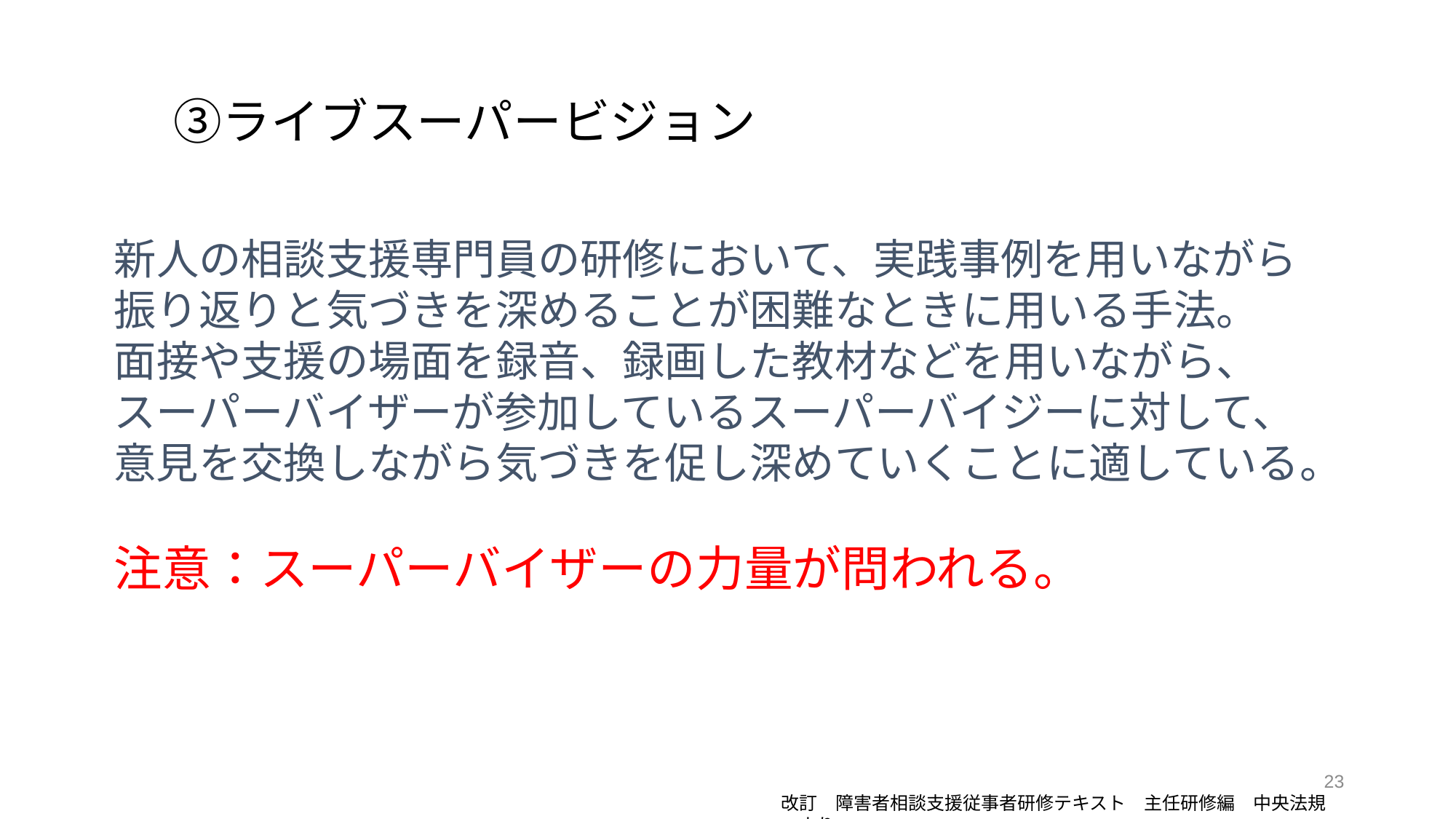

③ライブスーパービジョン
新人の相談支援専門員の研修において、実践事例を用いながら
振り返りと気づきを深めることが困難なときに用いる手法。
面接や支援の場面を録音、録画した教材などを用いながら、
スーパーバイザーが参加しているスーパーバイジーに対して、
意見を交換しながら気づきを促し深めていくことに適している。

注意：スーパーバイザーの力量が問われる。
23
改訂　障害者相談支援従事者研修テキスト　主任研修編　中央法規　より